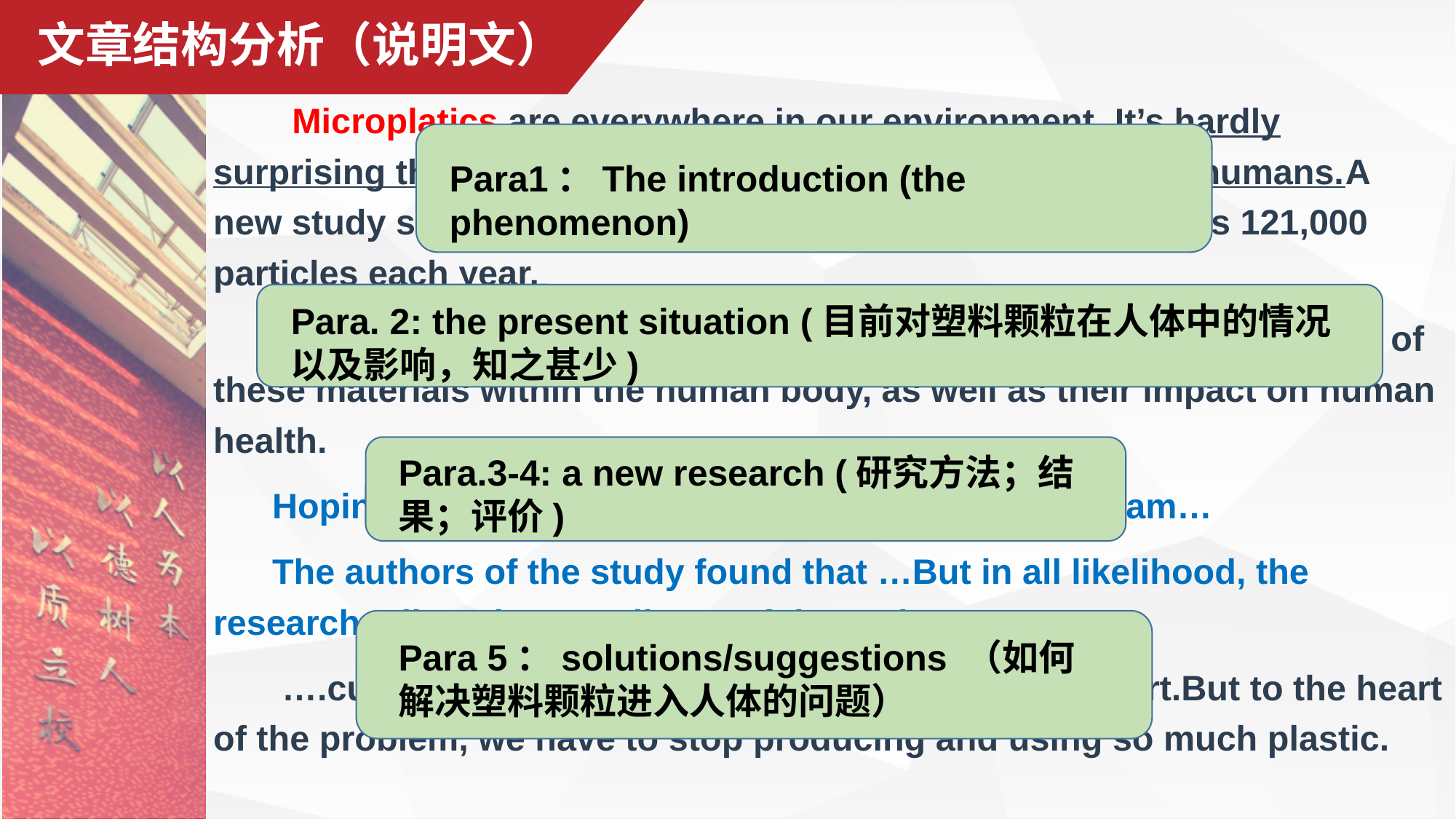

# 文章结构分析（说明文）

        Microplatics are everywhere in our environment. It’s hardly surprising that the tiny fragments have also been found in humans.A new study shows that Americans are consuming as many as 121,000 particles each year.
     …Therefore, much remains unknown about the common existence of these materials within the human body, as well as their impact on human health.
      Hoping the fill in some of these gaps, a research team…
      The authors of the study found that …But in all likelihood, the research tells only a small part of the entire story…
       ….cutting down bottled water is a good place to start.But to the heart of the problem, we have to stop producing and using so much plastic.

Para1：The introduction (the phenomenon)

Para. 2: the present situation (目前对塑料颗粒在人体中的情况以及影响，知之甚少)

Para.3-4: a new research (研究方法；结果；评价)

Para 5：solutions/suggestions （如何解决塑料颗粒进入人体的问题）